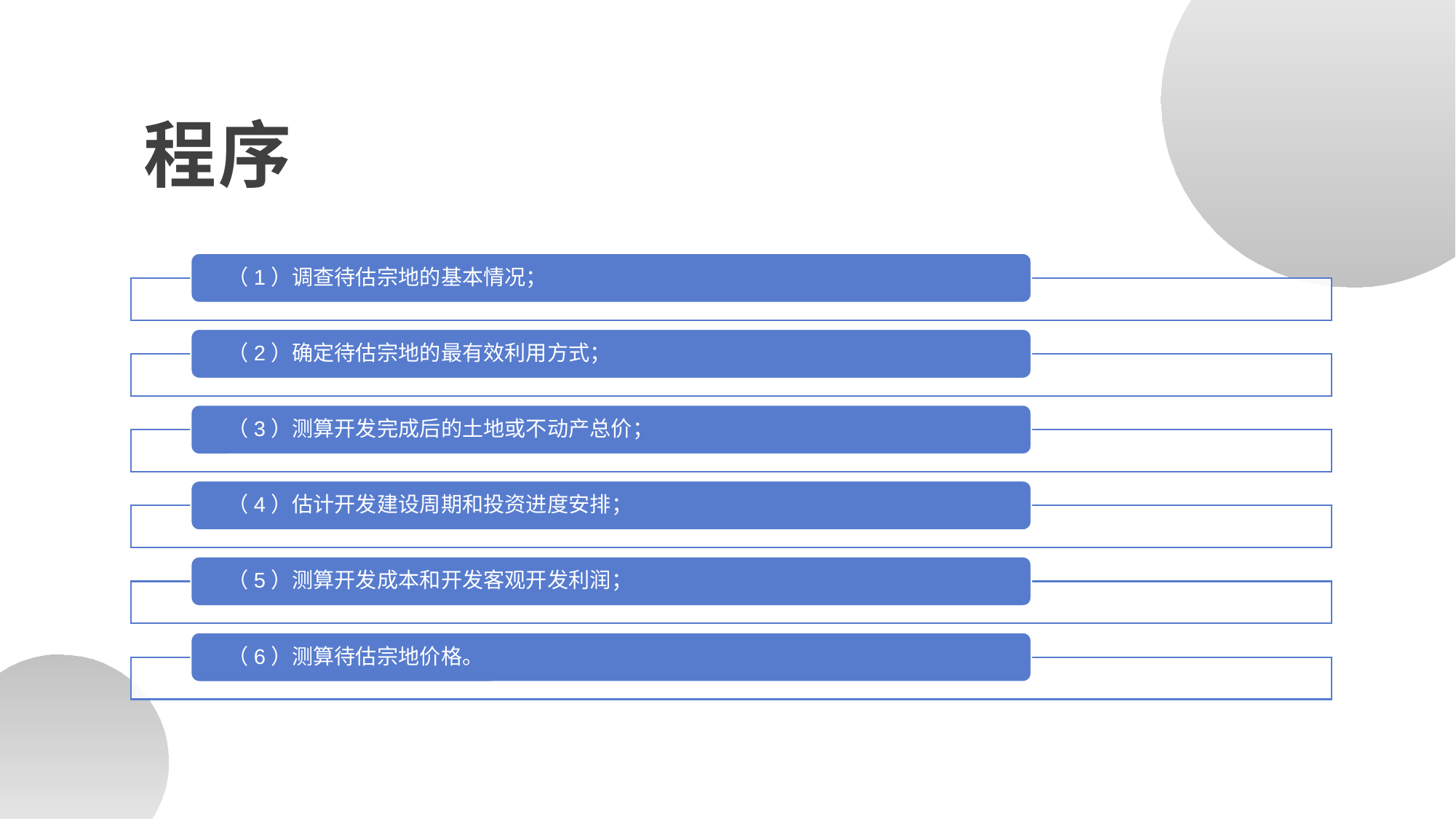

程序
（1）调查待估宗地的基本情况；
（2）确定待估宗地的最有效利用方式；
（3）测算开发完成后的土地或不动产总价；
（4）估计开发建设周期和投资进度安排；
（5）测算开发成本和开发客观开发利润；
（6）测算待估宗地价格。